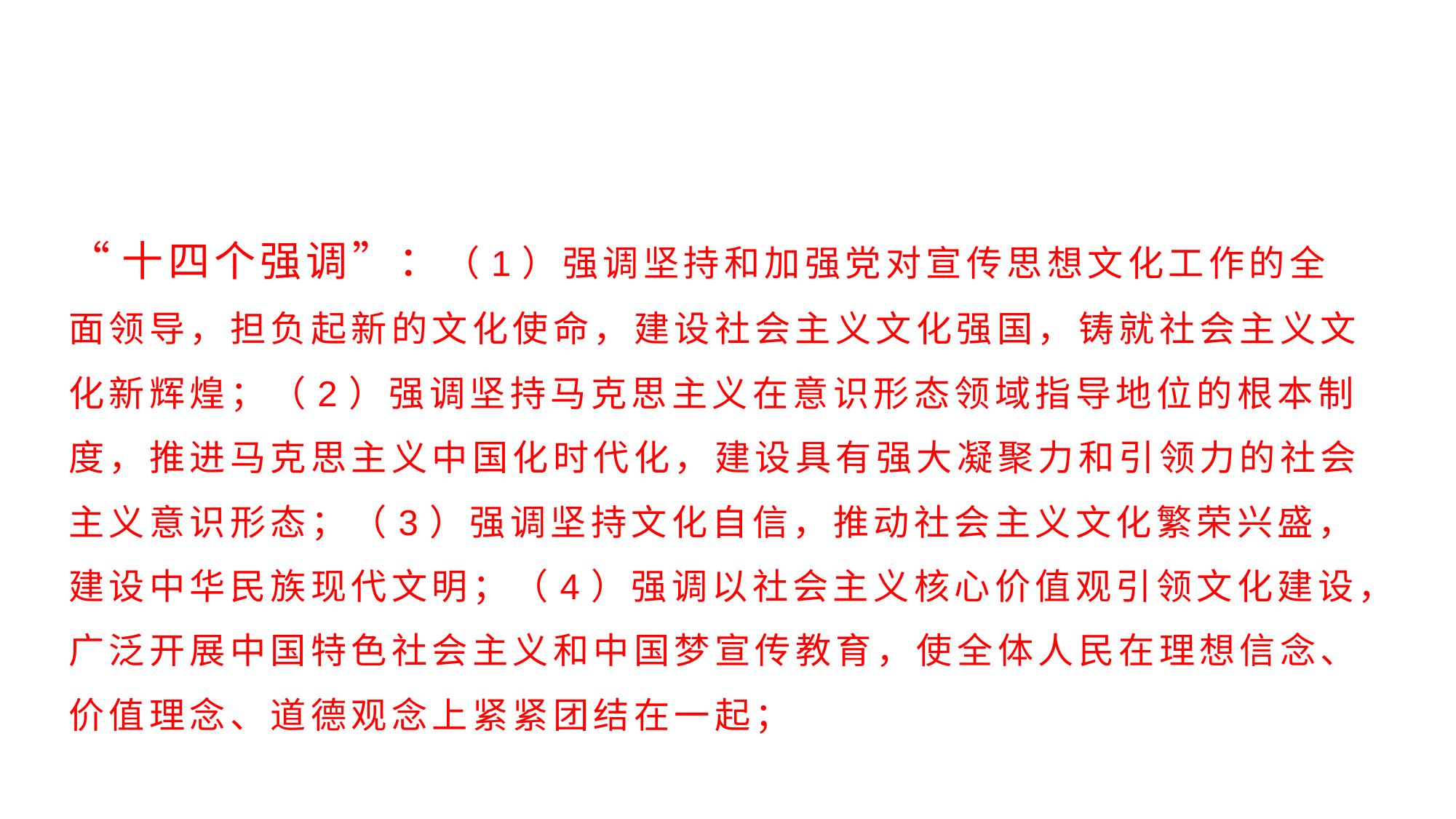

# “十四个强调”：（1）强调坚持和加强党对宣传思想文化工作的全面领导，担负起新的文化使命，建设社会主义文化强国，铸就社会主义文化新辉煌；（2）强调坚持马克思主义在意识形态领域指导地位的根本制度，推进马克思主义中国化时代化，建设具有强大凝聚力和引领力的社会主义意识形态；（3）强调坚持文化自信，推动社会主义文化繁荣兴盛，建设中华民族现代文明；（4）强调以社会主义核心价值观引领文化建设，广泛开展中国特色社会主义和中国梦宣传教育，使全体人民在理想信念、价值理念、道德观念上紧紧团结在一起；